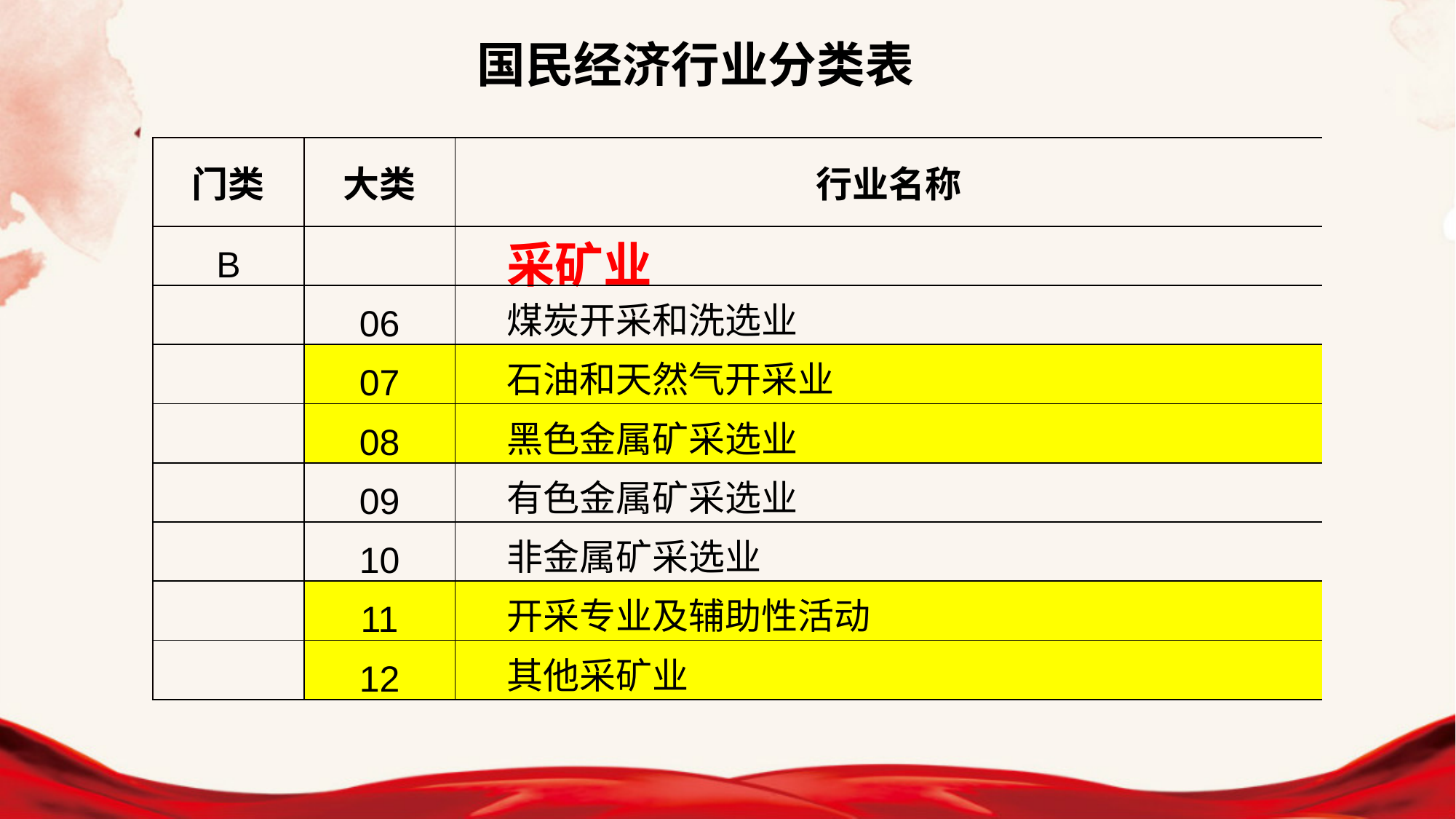

国民经济行业分类表
| 门类 | 大类 | 行业名称 |
| --- | --- | --- |
| B |  | 采矿业 |
|  | 06 | 煤炭开采和洗选业 |
|  | 07 | 石油和天然气开采业 |
|  | 08 | 黑色金属矿采选业 |
|  | 09 | 有色金属矿采选业 |
|  | 10 | 非金属矿采选业 |
|  | 11 | 开采专业及辅助性活动 |
|  | 12 | 其他采矿业 |